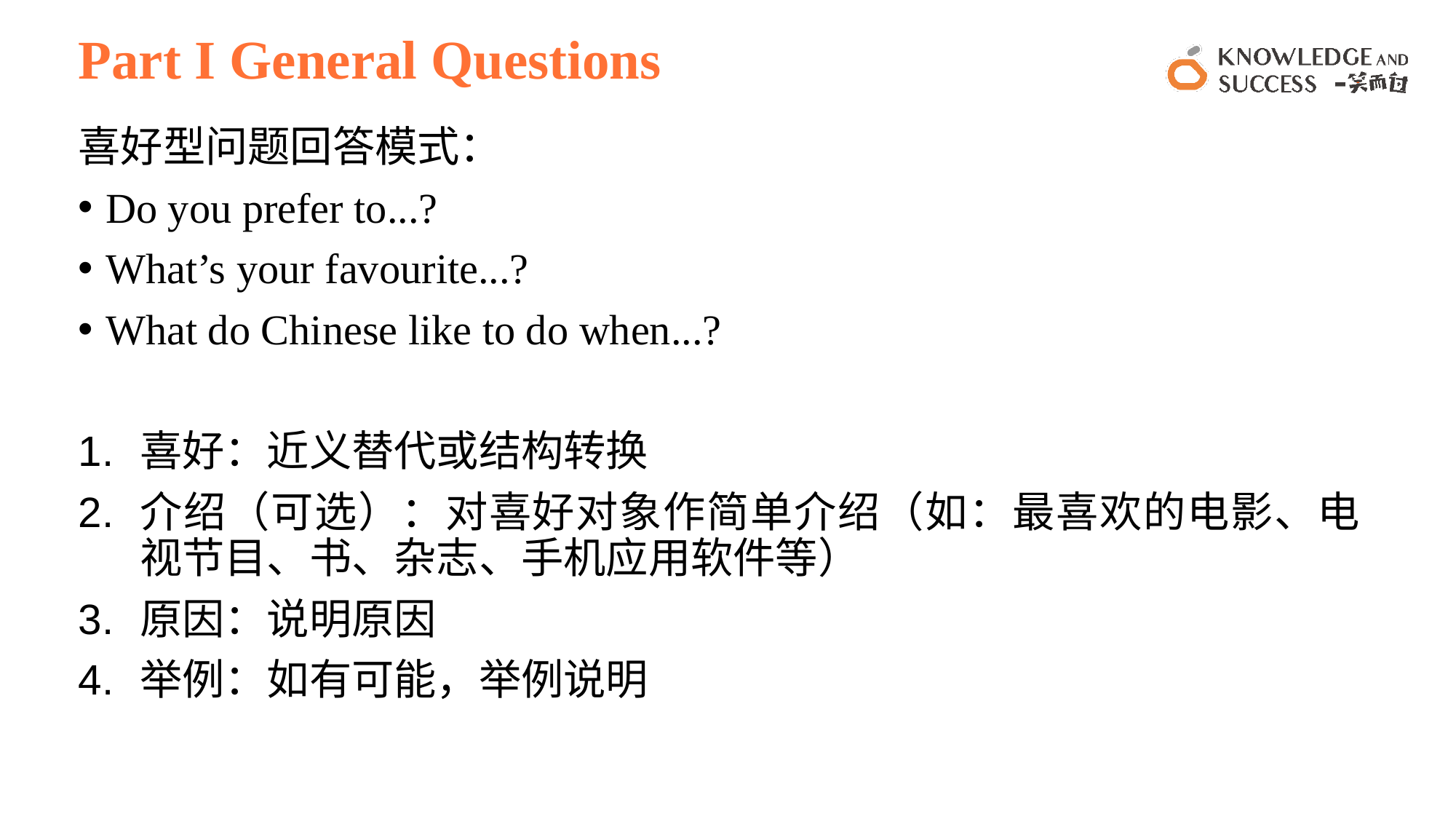

# Part I General Questions
喜好型问题回答模式：
Do you prefer to...?
What’s your favourite...?
What do Chinese like to do when...?

喜好：近义替代或结构转换
介绍（可选）：对喜好对象作简单介绍（如：最喜欢的电影、电视节目、书、杂志、手机应用软件等）
原因：说明原因
举例：如有可能，举例说明